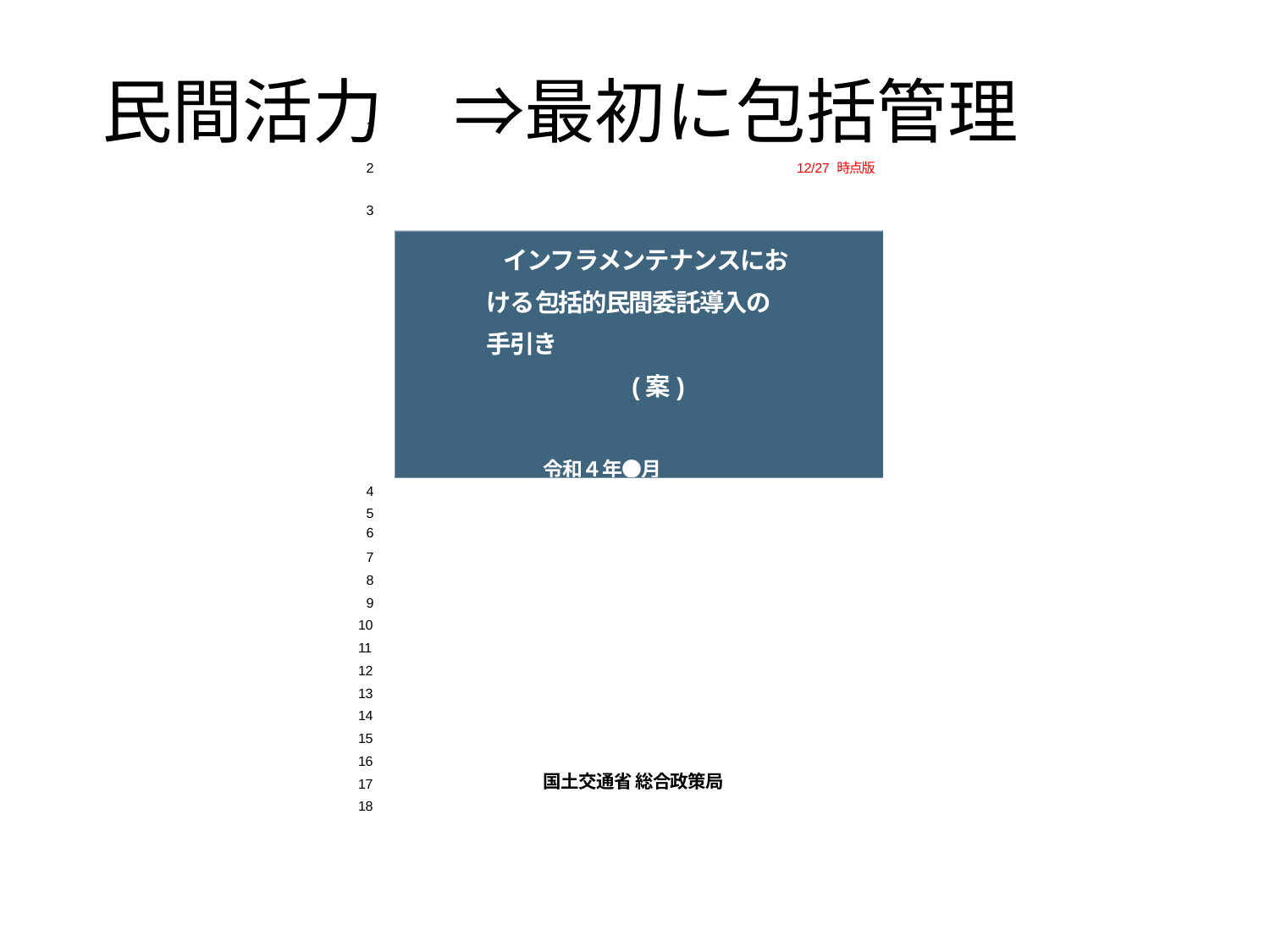

民間活力　⇒最初に包括管理
1
2
12/27 時点版
3

インフラメンテナンスにおける包括的民間委託導入の手引き
(案)

令和４年●月
4
5
6
7
8
9
10
11
12
13
14
15
16
17
18
国土交通省 総合政策局